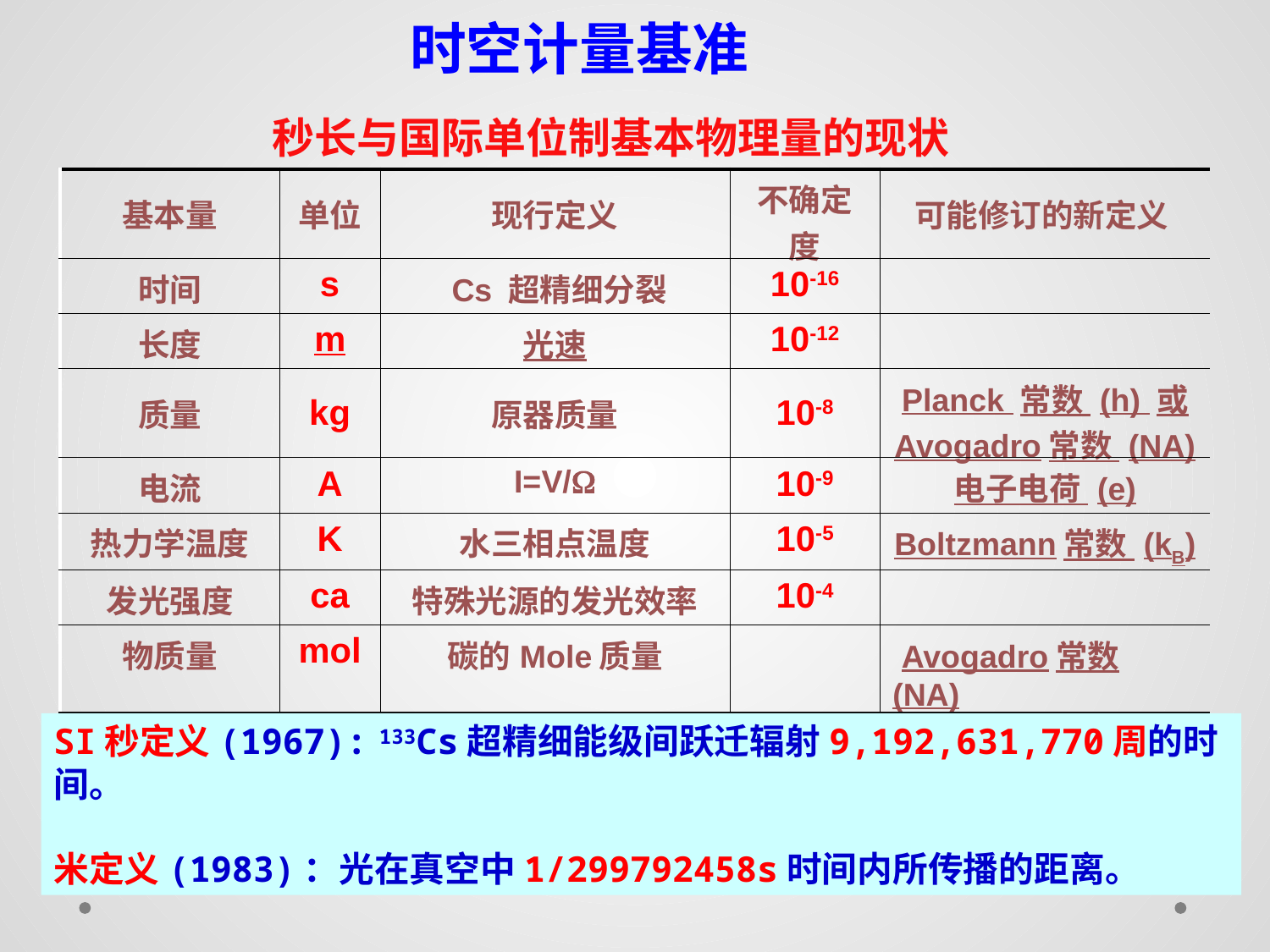

时空计量基准
秒长与国际单位制基本物理量的现状
| 基本量 | 单位 | 现行定义 | 不确定度 | 可能修订的新定义 |
| --- | --- | --- | --- | --- |
| 时间 | s | Cs 超精细分裂 | 10-16 |  |
| 长度 | m | 光速 | 10-12 |  |
| 质量 | kg | 原器质量 | 10-8 | Planck 常数 (h) 或 Avogadro常数 (NA) |
| 电流 | A | I=V/Ω | 10-9 | 电子电荷 (e) |
| 热力学温度 | K | 水三相点温度 | 10-5 | Boltzmann常数 (kB) |
| 发光强度 | ca | 特殊光源的发光效率 | 10-4 |  |
| 物质量 | mol | 碳的Mole质量 |  | Avogadro常数 (NA) |
SI秒定义(1967): 133Cs超精细能级间跃迁辐射9,192,631,770周的时间。

米定义(1983)：光在真空中1/299792458s时间内所传播的距离。